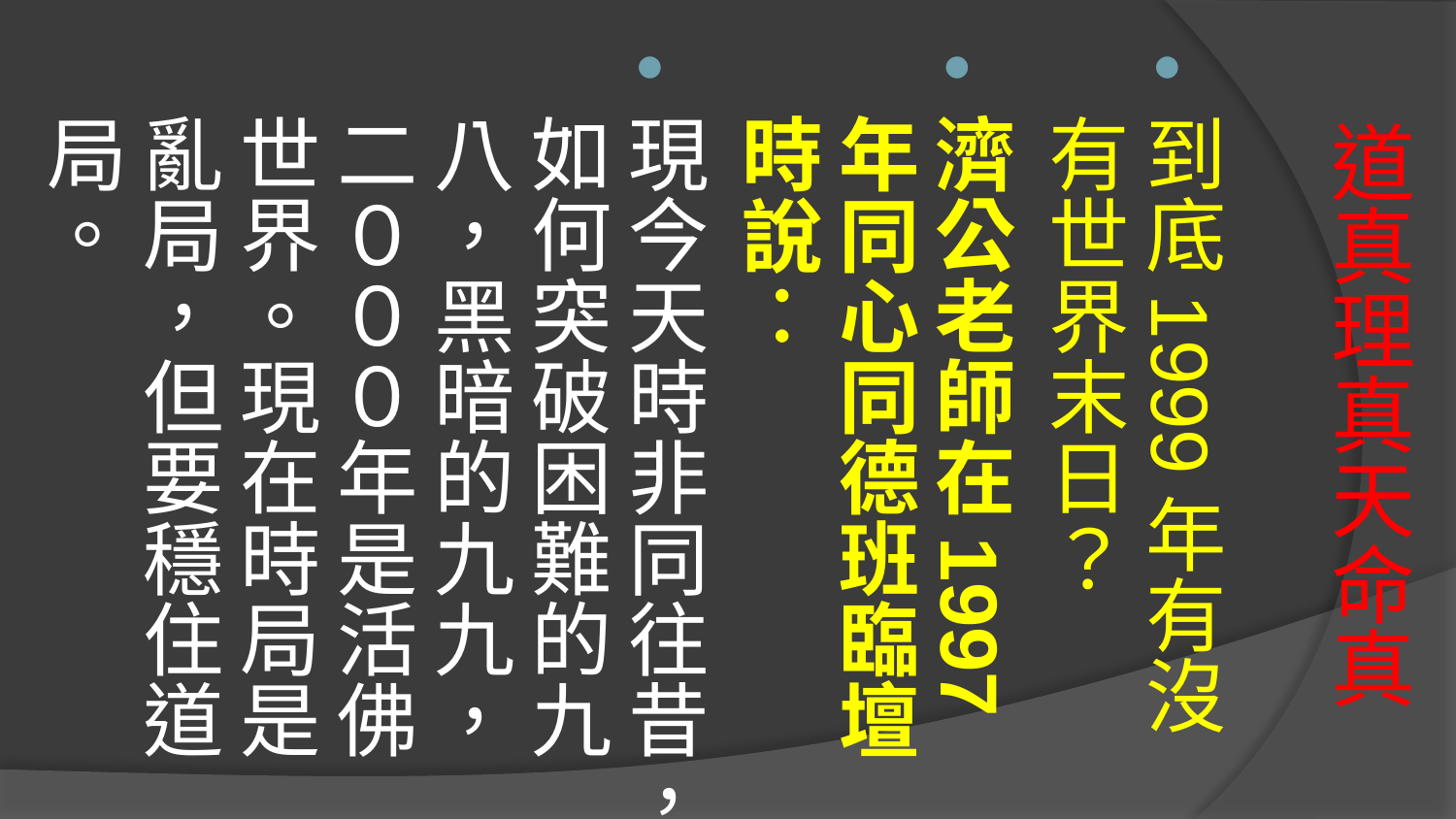

到底1999年有沒有世界末日？
濟公老師在1997年同心同德班臨壇時說︰
現今天時非同往昔，如何突破困難的九八，黑暗的九九，二０００年是活佛世界。現在時局是亂局，但要穩住道局。
# 道真理真天命真